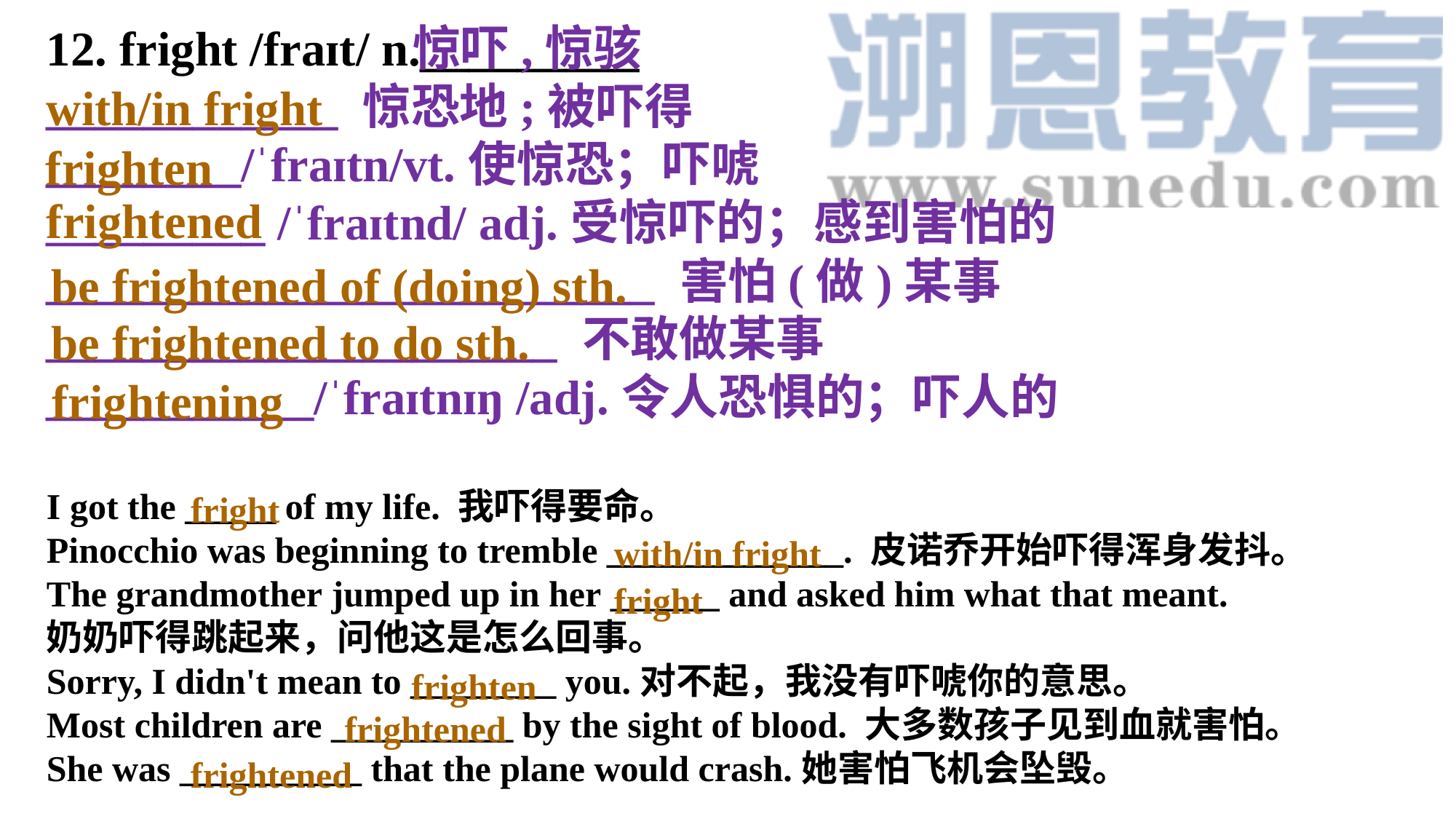

12. fright /fraɪt/ n._________
____________ 惊恐地;被吓得
________/ˈfraɪtn/vt.使惊恐；吓唬_________ /ˈfraɪtnd/ adj.受惊吓的；感到害怕的_________________________ 害怕(做)某事_____________________ 不敢做某事___________/ˈfraɪtnɪŋ /adj.令人恐惧的；吓人的

I got the _____ of my life. 我吓得要命。
Pinocchio was beginning to tremble _____________. 皮诺乔开始吓得浑身发抖。
The grandmother jumped up in her ______ and asked him what that meant.
奶奶吓得跳起来，问他这是怎么回事。
Sorry, I didn't mean to ________ you.对不起，我没有吓唬你的意思。
Most children are __________ by the sight of blood. 大多数孩子见到血就害怕。
She was __________ that the plane would crash.她害怕飞机会坠毁。

惊吓,惊骇
with/in fright
frighten
frightened
be frightened of (doing) sth.
be frightened to do sth.
frightening
fright
with/in fright
fright
frighten
frightened
frightened